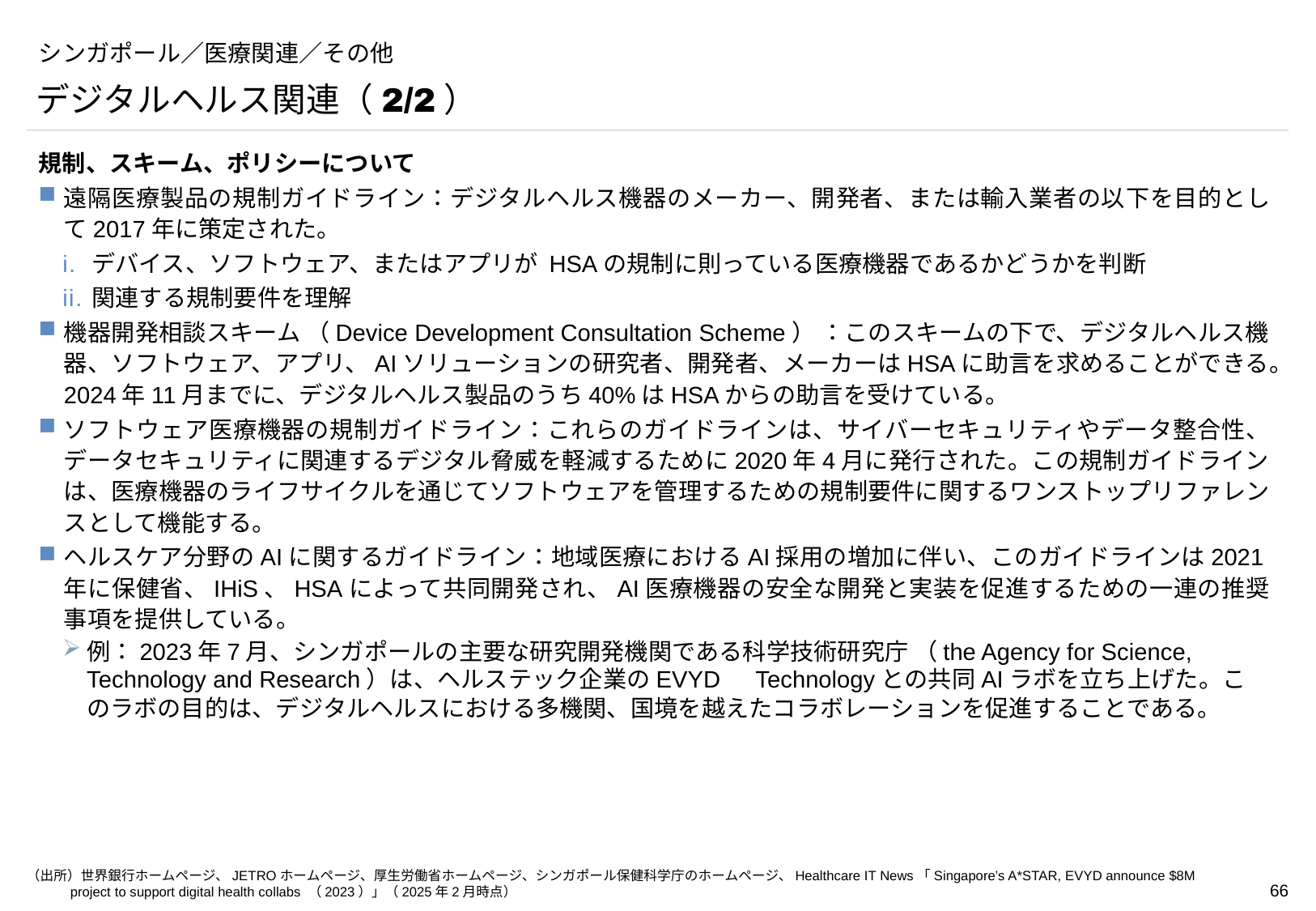

# シンガポール／医療関連／その他
デジタルヘルス関連（2/2）
規制、スキーム、ポリシーについて
遠隔医療製品の規制ガイドライン：デジタルヘルス機器のメーカー、開発者、または輸入業者の以下を目的として2017年に策定された。
デバイス、ソフトウェア、またはアプリが HSAの規制に則っている医療機器であるかどうかを判断
関連する規制要件を理解
機器開発相談スキーム （Device Development Consultation Scheme） ：このスキームの下で、デジタルヘルス機器、ソフトウェア、アプリ、AIソリューションの研究者、開発者、メーカーはHSAに助言を求めることができる。2024年11月までに、デジタルヘルス製品のうち40%はHSAからの助言を受けている。
ソフトウェア医療機器の規制ガイドライン：これらのガイドラインは、サイバーセキュリティやデータ整合性、データセキュリティに関連するデジタル脅威を軽減するために2020年4月に発行された。この規制ガイドラインは、医療機器のライフサイクルを通じてソフトウェアを管理するための規制要件に関するワンストップリファレンスとして機能する。
ヘルスケア分野のAIに関するガイドライン：地域医療におけるAI採用の増加に伴い、このガイドラインは2021年に保健省、IHiS、HSAによって共同開発され、AI医療機器の安全な開発と実装を促進するための一連の推奨事項を提供している。
例：2023年7月、シンガポールの主要な研究開発機関である科学技術研究庁 （the Agency for Science, Technology and Research）は、ヘルステック企業のEVYD　Technologyとの共同AIラボを立ち上げた。このラボの目的は、デジタルヘルスにおける多機関、国境を越えたコラボレーションを促進することである。
（出所）世界銀行ホームページ、JETROホームページ、厚生労働省ホームページ、シンガポール保健科学庁のホームページ、Healthcare IT News「Singapore’s A*STAR, EVYD announce $8M project to support digital health collabs （2023）」（2025年2月時点）